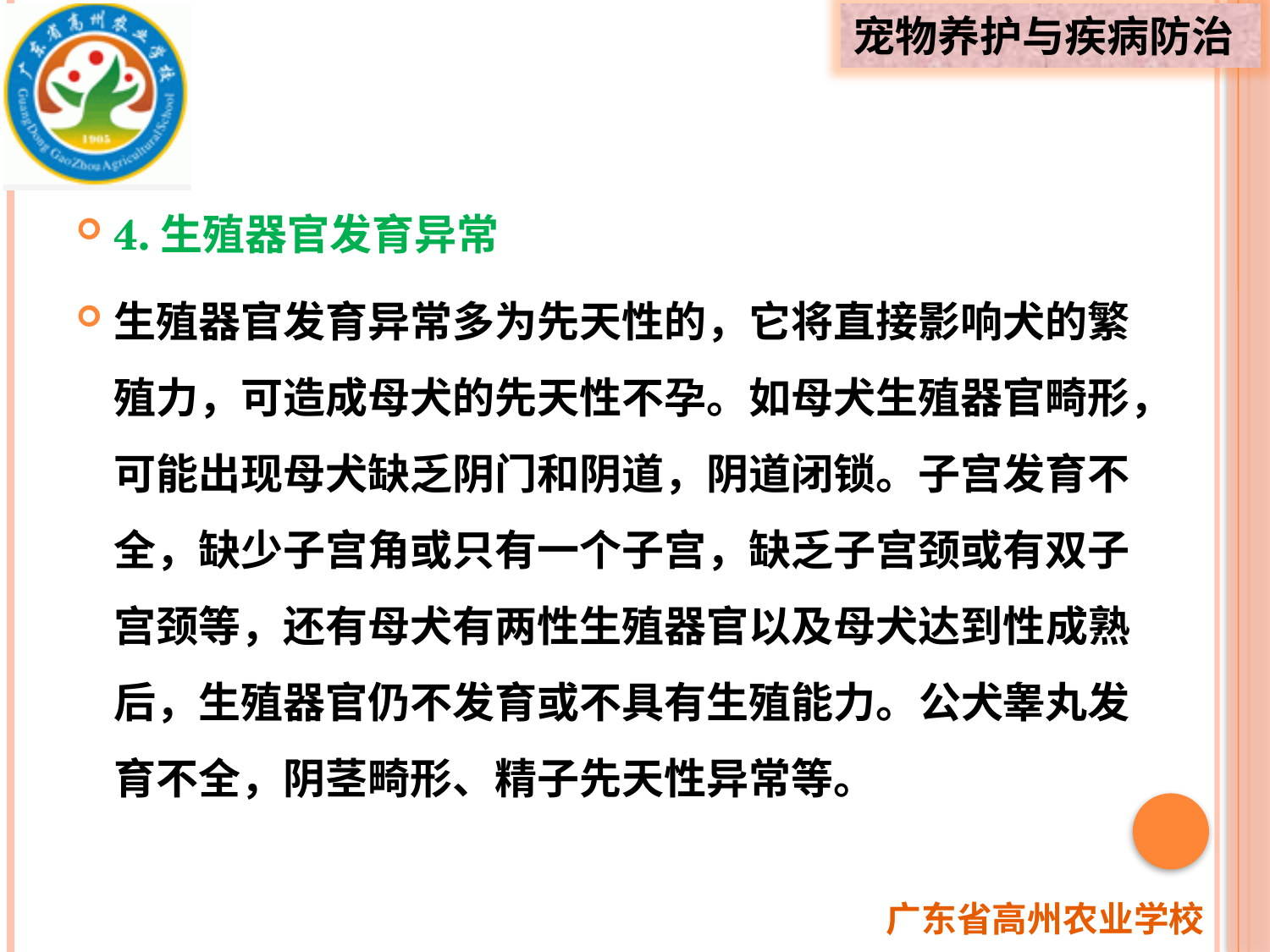

4.生殖器官发育异常
生殖器官发育异常多为先天性的，它将直接影响犬的繁殖力，可造成母犬的先天性不孕。如母犬生殖器官畸形，可能出现母犬缺乏阴门和阴道，阴道闭锁。子宫发育不全，缺少子宫角或只有一个子宫，缺乏子宫颈或有双子宫颈等，还有母犬有两性生殖器官以及母犬达到性成熟后，生殖器官仍不发育或不具有生殖能力。公犬睾丸发育不全，阴茎畸形、精子先天性异常等。